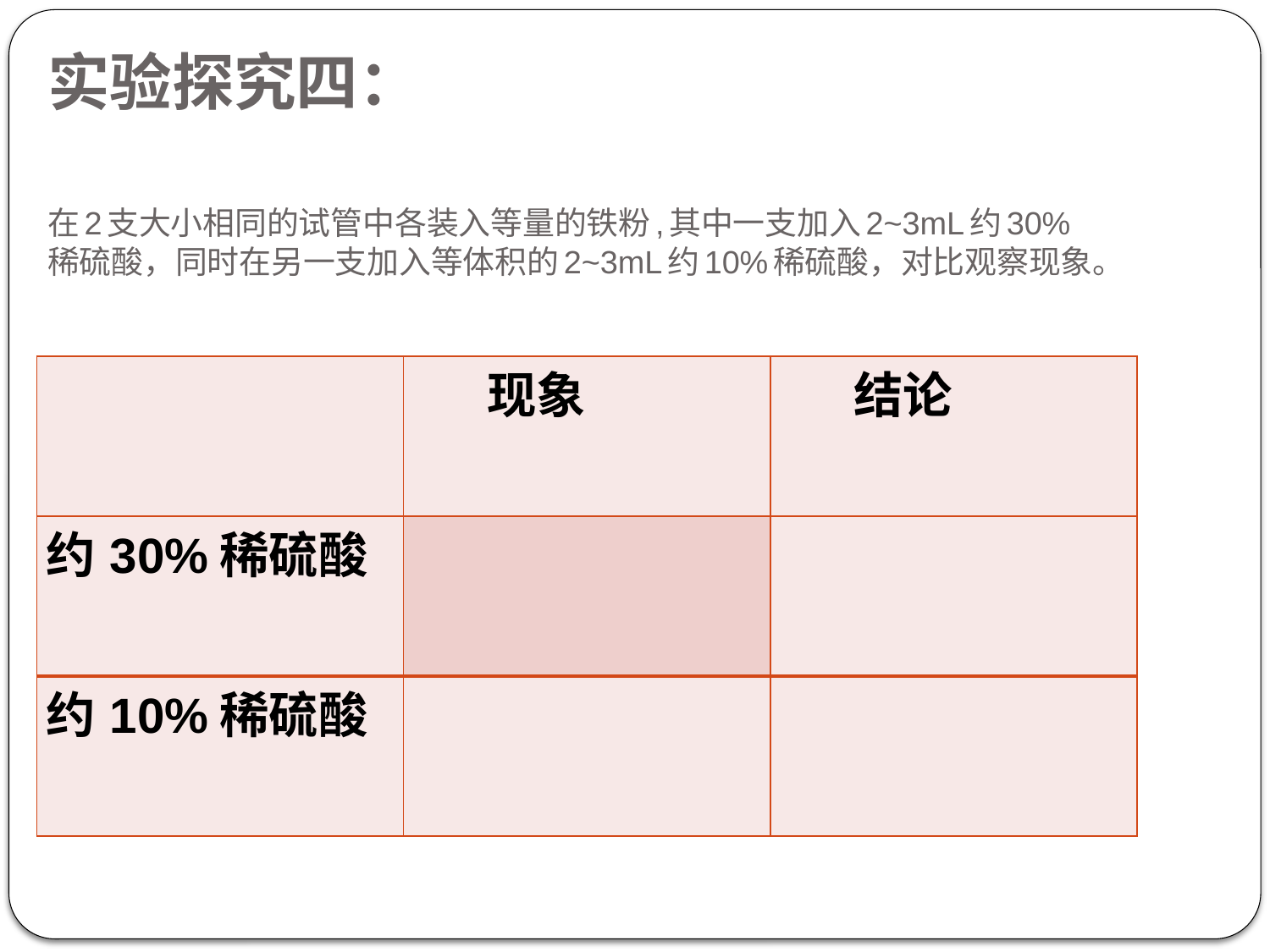

实验探究四：
# 在2支大小相同的试管中各装入等量的铁粉,其中一支加入2~3mL约30%稀硫酸，同时在另一支加入等体积的2~3mL约10%稀硫酸，对比观察现象。
|  | 现象 | 结论 |
| --- | --- | --- |
| 约30%稀硫酸 |  |  |
| 约10%稀硫酸 |  |  |